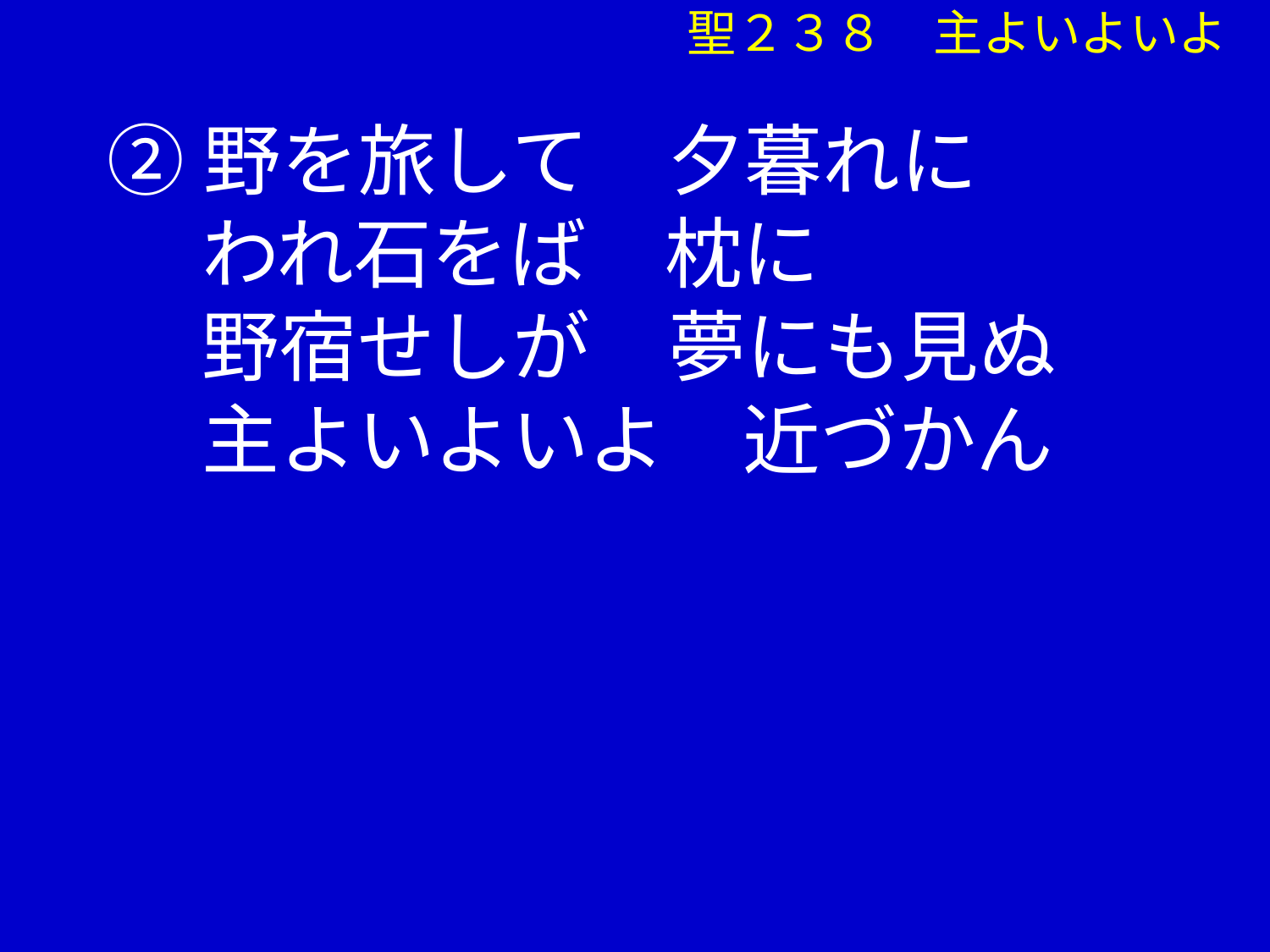

聖２３８　主よいよいよ
②野を旅して　夕暮れに
　 われ石をば　枕に
　 野宿せしが　夢にも見ぬ
　 主よいよいよ　近づかん